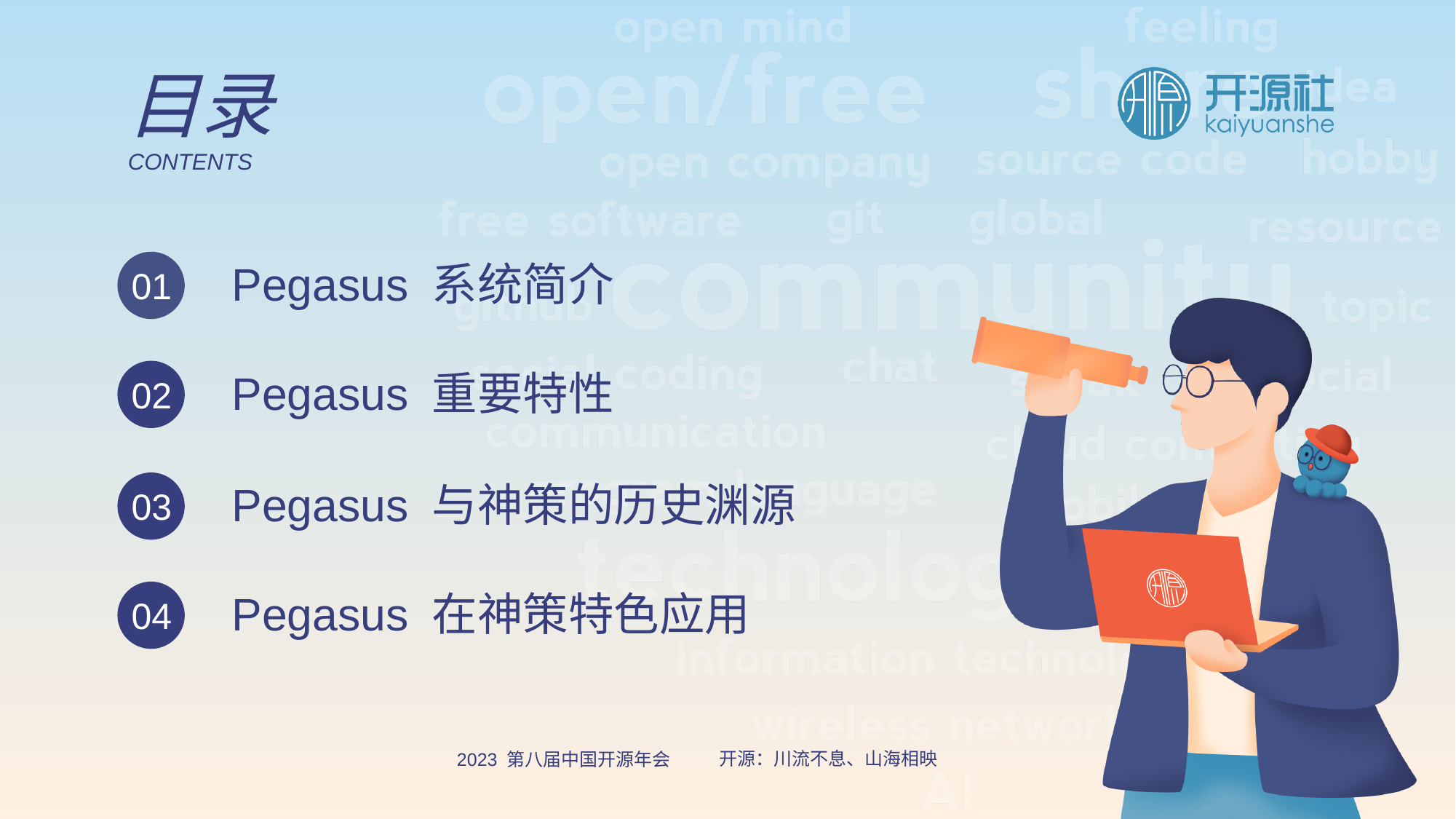

目录
CONTENTS

Pegasus 系统简介
01

Pegasus 重要特性
02

Pegasus 与神策的历史渊源
03

Pegasus 在神策特色应用
04